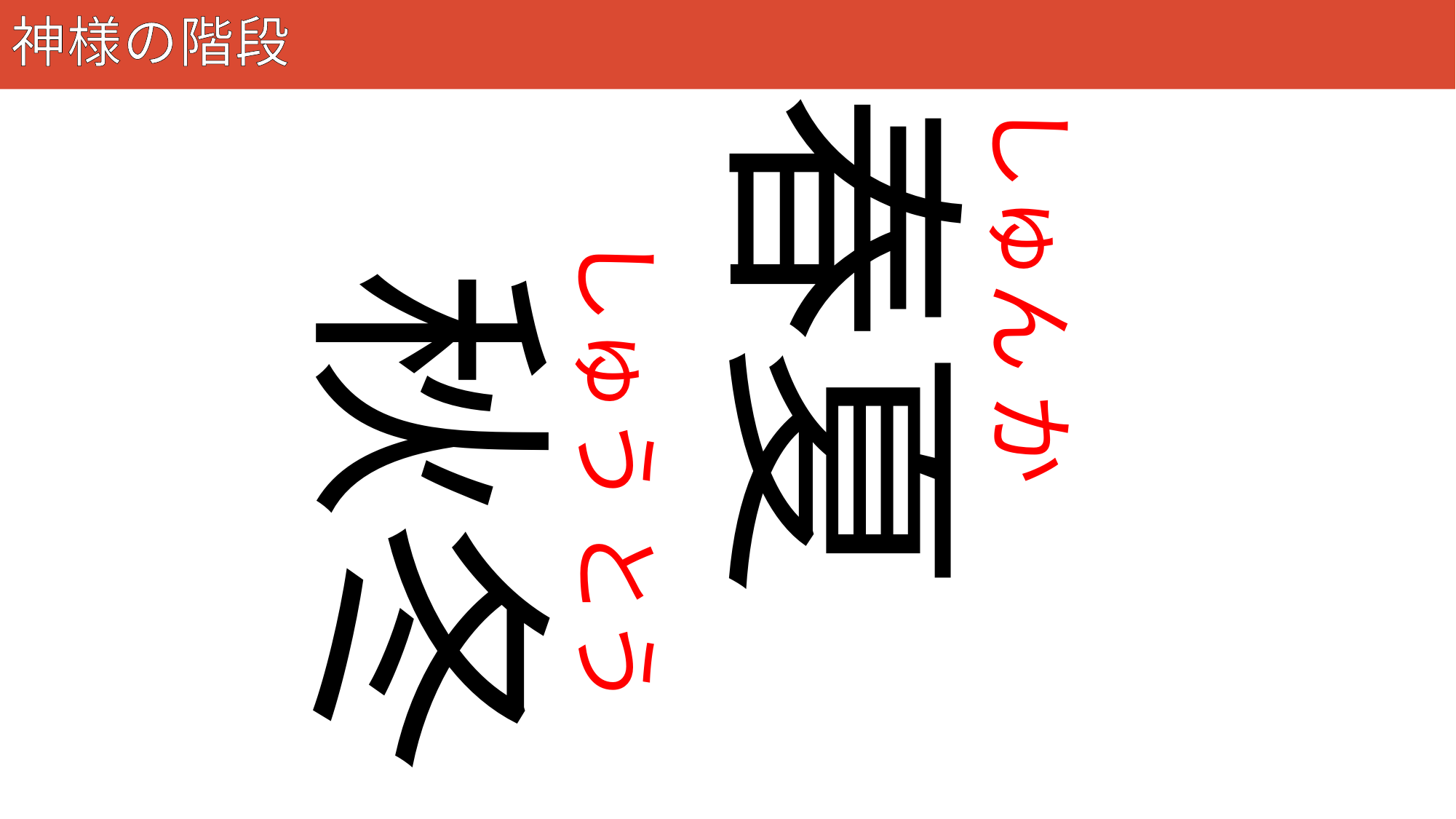

# 神様の階段
118
春夏
しゅん か
しゅう とう
秋冬